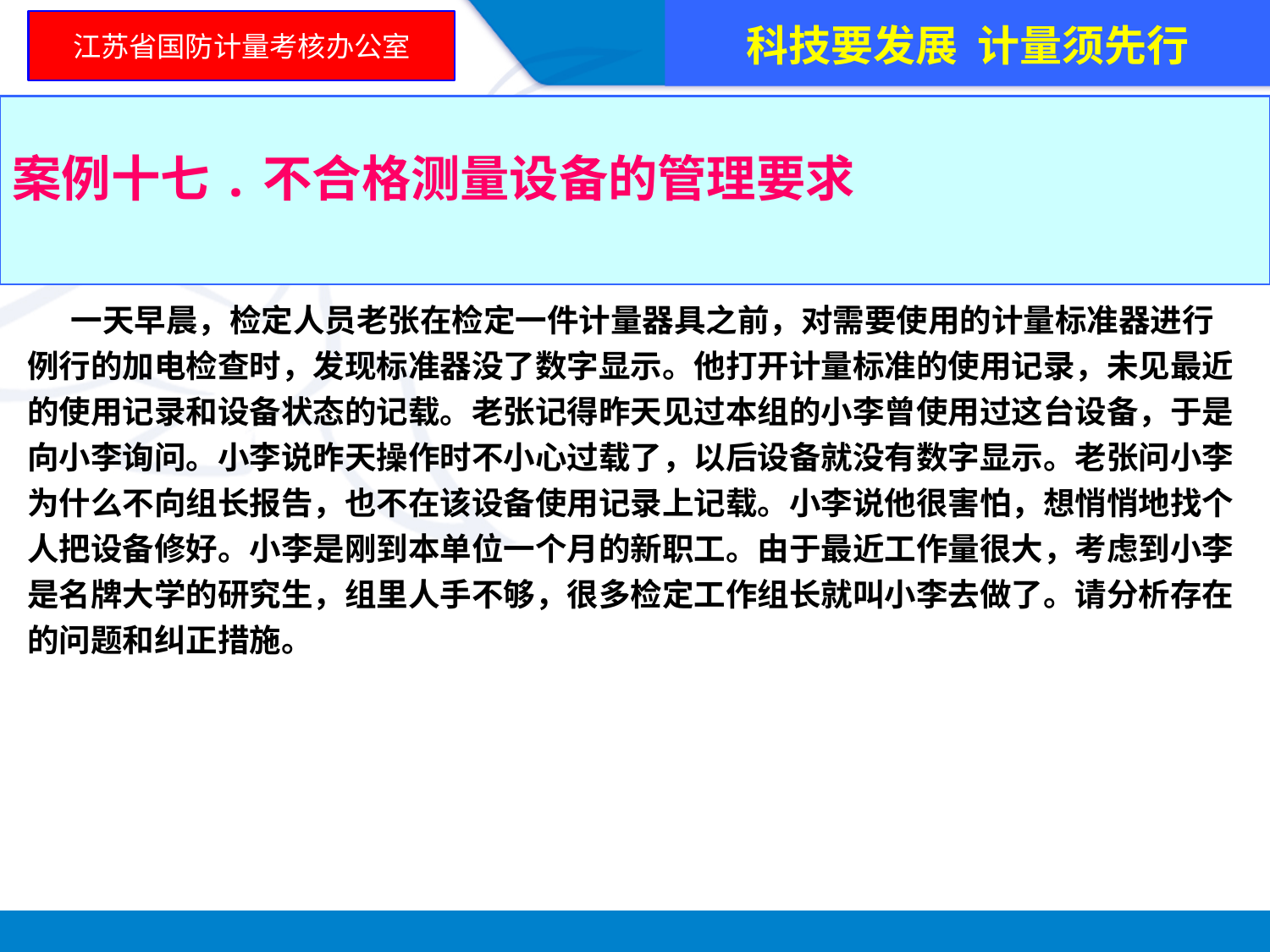

科技要发展  计量须先行
江苏省国防计量考核办公室

案例十七.不合格测量设备的管理要求

     一天早晨，检定人员老张在检定一件计量器具之前，对需要使用的计量标准器进行例行的加电检查时，发现标准器没了数字显示。他打开计量标准的使用记录，未见最近的使用记录和设备状态的记载。老张记得昨天见过本组的小李曾使用过这台设备，于是向小李询问。小李说昨天操作时不小心过载了，以后设备就没有数字显示。老张问小李为什么不向组长报告，也不在该设备使用记录上记载。小李说他很害怕，想悄悄地找个人把设备修好。小李是刚到本单位一个月的新职工。由于最近工作量很大，考虑到小李是名牌大学的研究生，组里人手不够，很多检定工作组长就叫小李去做了。请分析存在的问题和纠正措施。